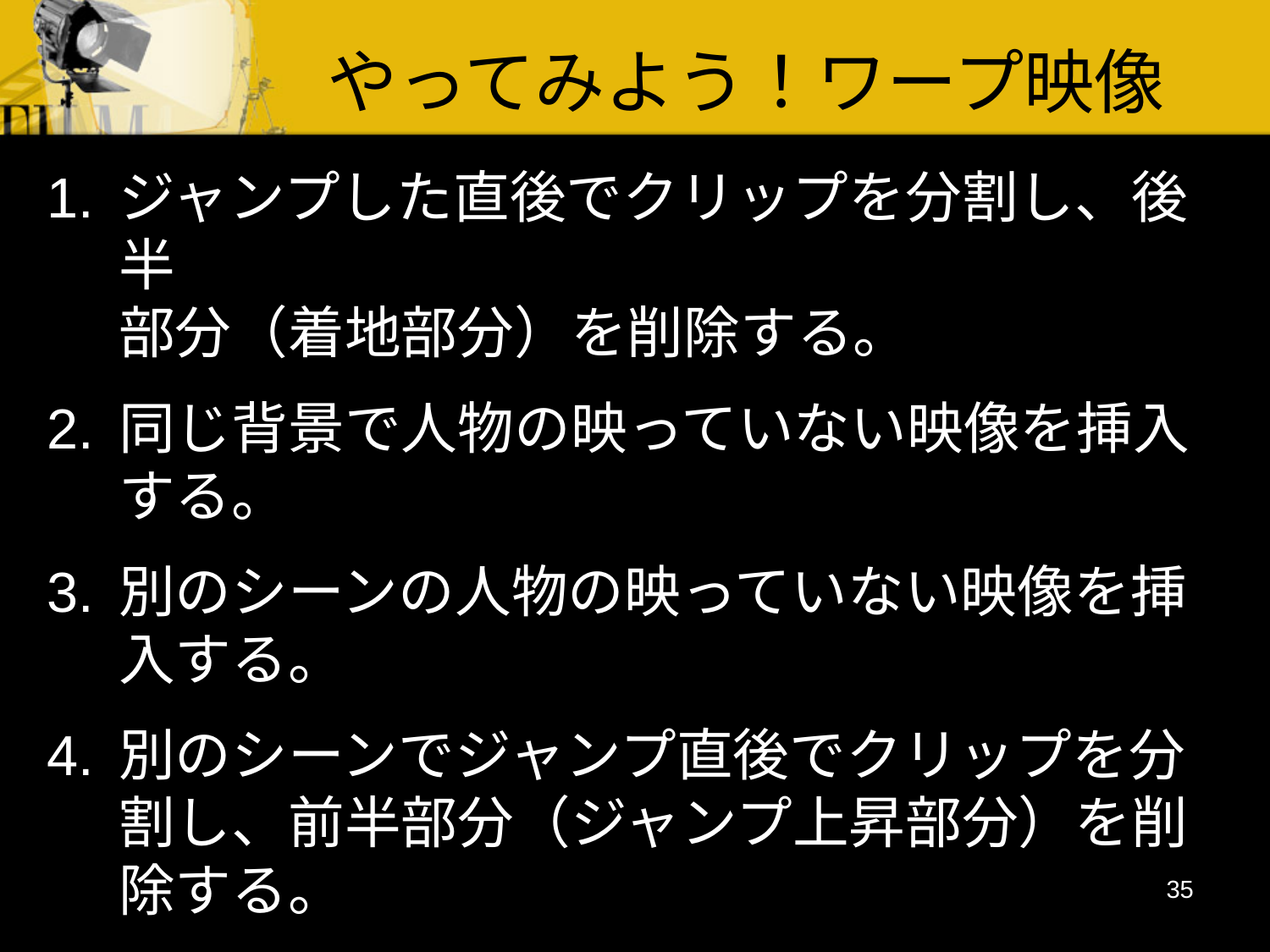

やってみよう！ワープ映像
ジャンプした直後でクリップを分割し、後半
部分（着地部分）を削除する。
同じ背景で人物の映っていない映像を挿入
する。
別のシーンの人物の映っていない映像を挿入する。
別のシーンでジャンプ直後でクリップを分割し、前半部分（ジャンプ上昇部分）を削除する。
35